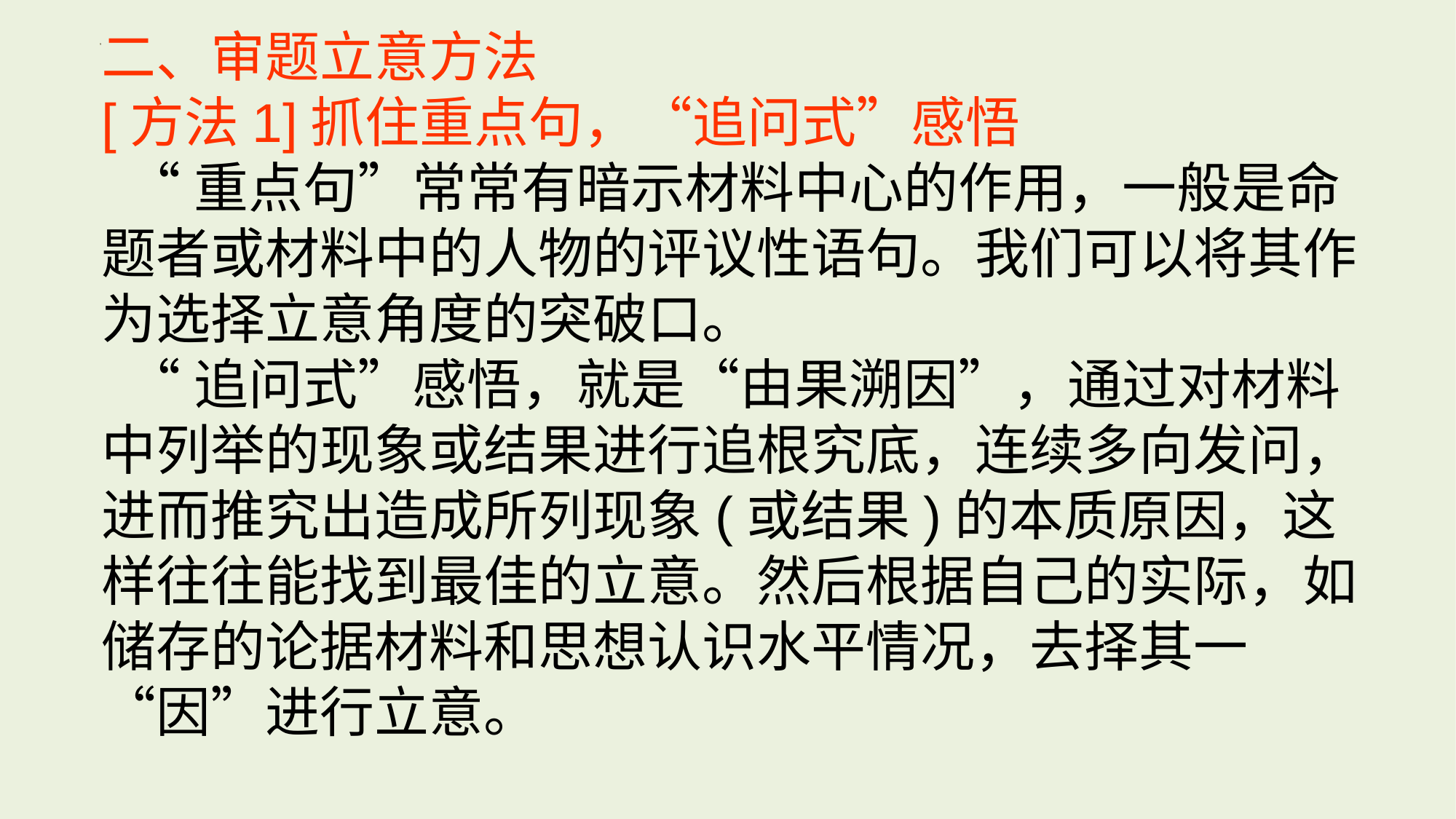

二、审题立意方法
[方法1]抓住重点句，“追问式”感悟
  “重点句”常常有暗示材料中心的作用，一般是命题者或材料中的人物的评议性语句。我们可以将其作为选择立意角度的突破口。
  “追问式”感悟，就是“由果溯因”，通过对材料中列举的现象或结果进行追根究底，连续多向发问，进而推究出造成所列现象(或结果)的本质原因，这样往往能找到最佳的立意。然后根据自己的实际，如储存的论据材料和思想认识水平情况，去择其一“因”进行立意。